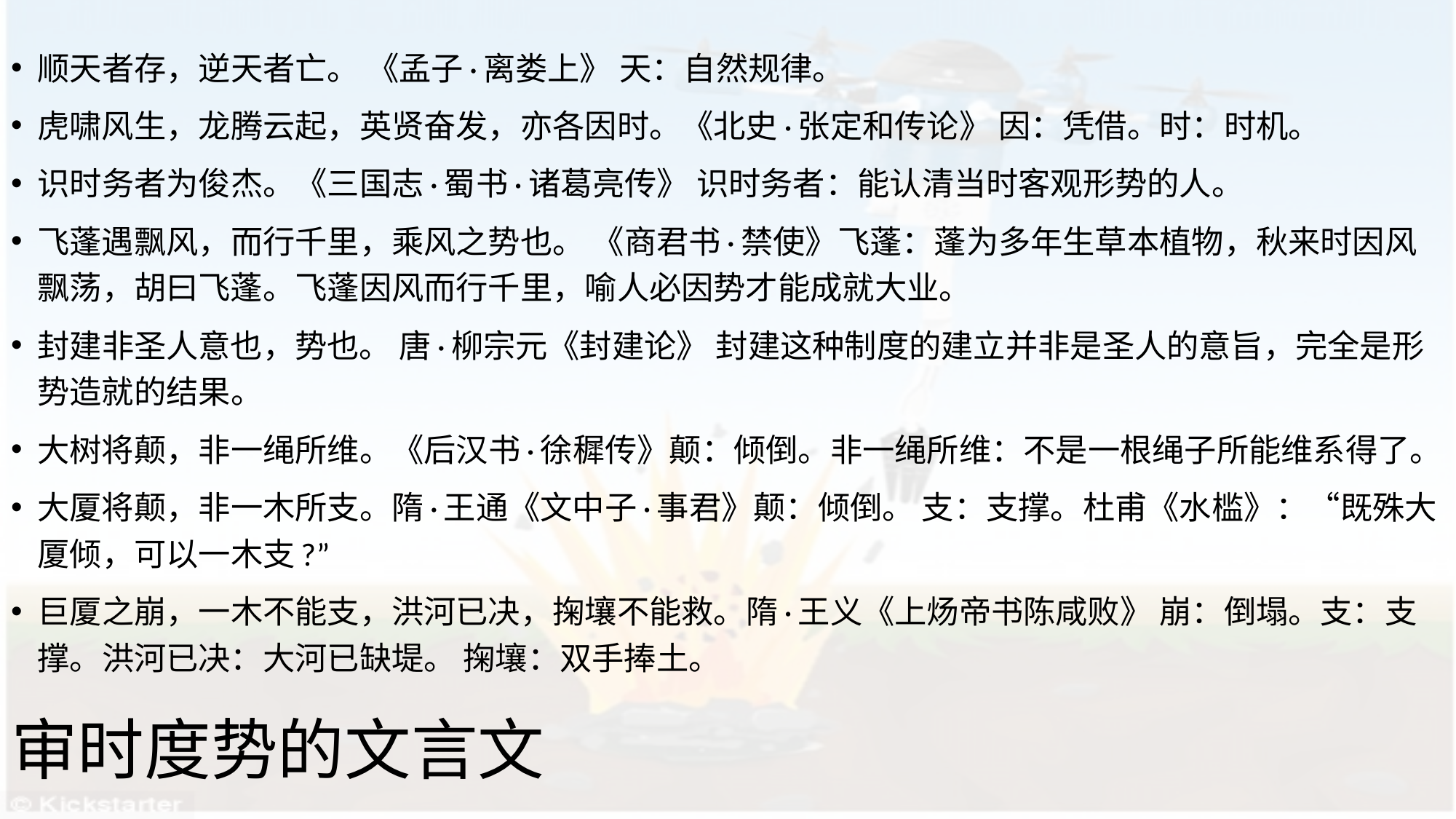

顺天者存，逆天者亡。 《孟子·离娄上》 天：自然规律。
虎啸风生，龙腾云起，英贤奋发，亦各因时。《北史·张定和传论》 因：凭借。时：时机。
识时务者为俊杰。《三国志·蜀书·诸葛亮传》 识时务者：能认清当时客观形势的人。
飞蓬遇飘风，而行千里，乘风之势也。 《商君书·禁使》飞蓬：蓬为多年生草本植物，秋来时因风飘荡，胡曰飞蓬。飞蓬因风而行千里，喻人必因势才能成就大业。
封建非圣人意也，势也。 唐·柳宗元《封建论》 封建这种制度的建立并非是圣人的意旨，完全是形势造就的结果。
大树将颠，非一绳所维。《后汉书·徐穉传》颠：倾倒。非一绳所维：不是一根绳子所能维系得了。
大厦将颠，非一木所支。隋·王通《文中子·事君》颠：倾倒。 支：支撑。杜甫《水槛》：“既殊大厦倾，可以一木支?”
巨厦之崩，一木不能支，洪河已决，掬壤不能救。隋·王义《上炀帝书陈咸败》 崩：倒塌。支：支撑。洪河已决：大河已缺堤。 掬壤：双手捧土。
# 审时度势的文言文